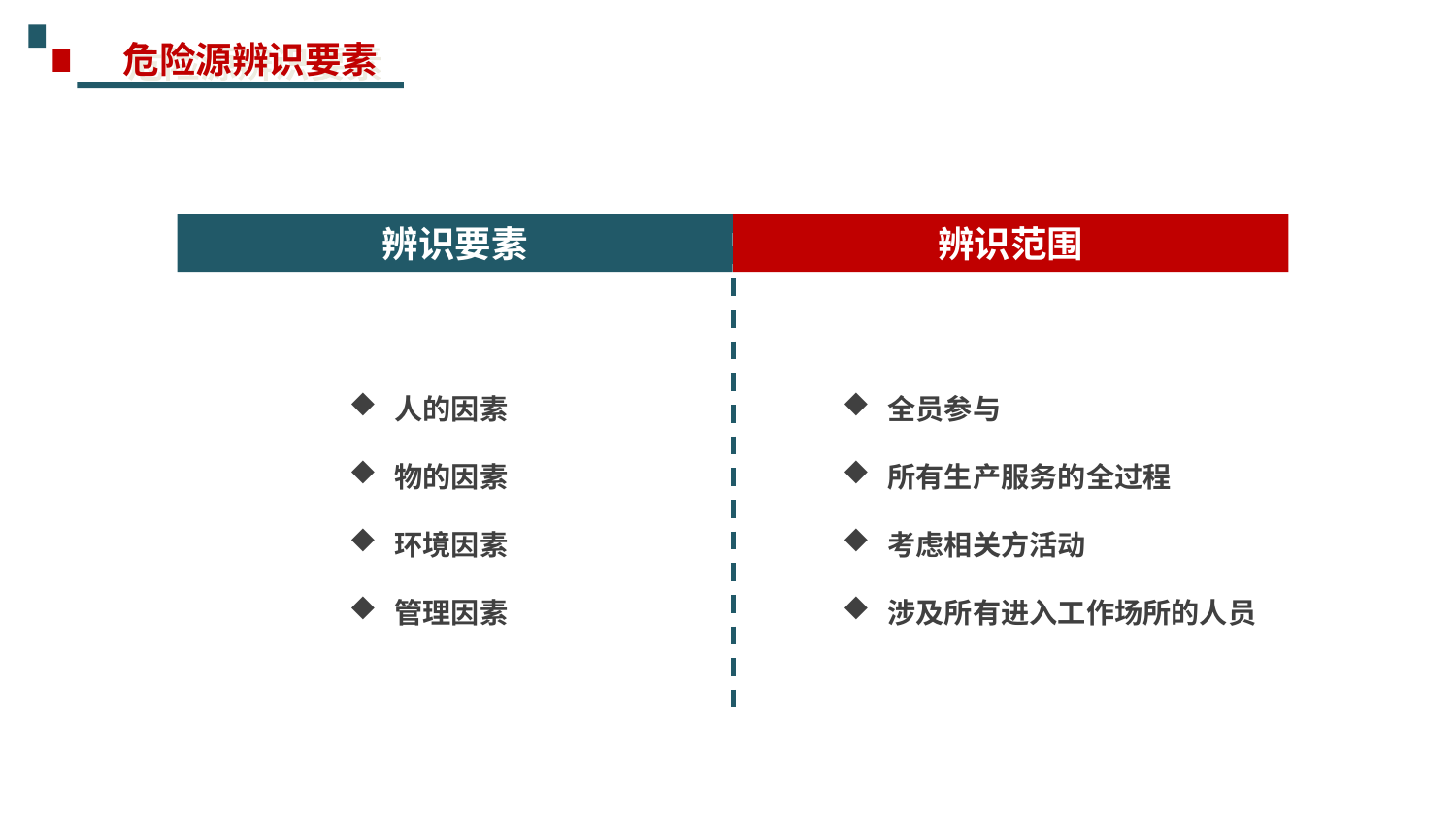

危险源辨识要素

辨识要素
辨识范围
人的因素
物的因素
环境因素
管理因素
全员参与
所有生产服务的全过程
考虑相关方活动
涉及所有进入工作场所的人员
13